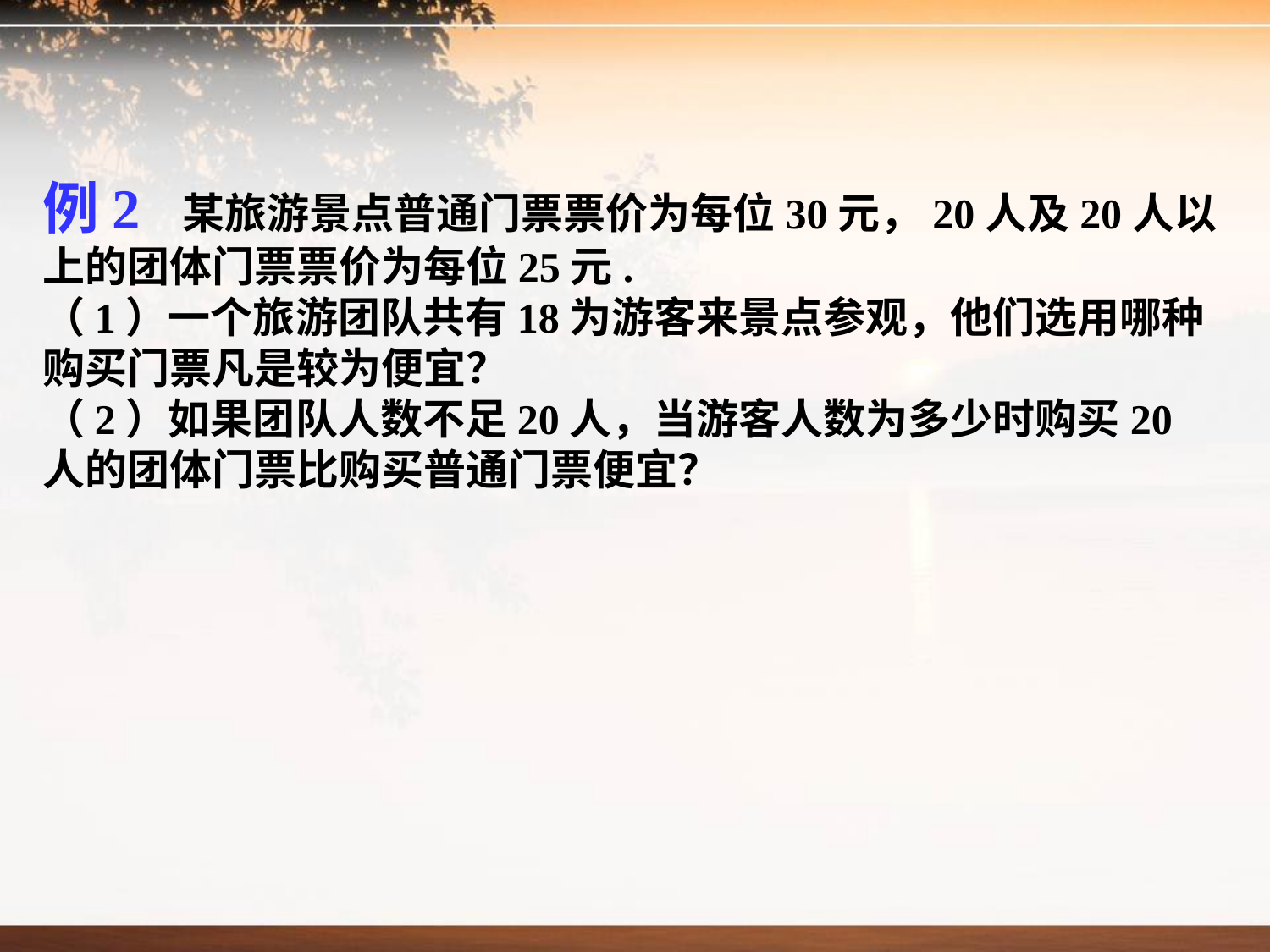

例2  某旅游景点普通门票票价为每位30元，20人及20人以上的团体门票票价为每位25元.
（1）一个旅游团队共有18为游客来景点参观，他们选用哪种购买门票凡是较为便宜？
（2）如果团队人数不足20人，当游客人数为多少时购买20人的团体门票比购买普通门票便宜？